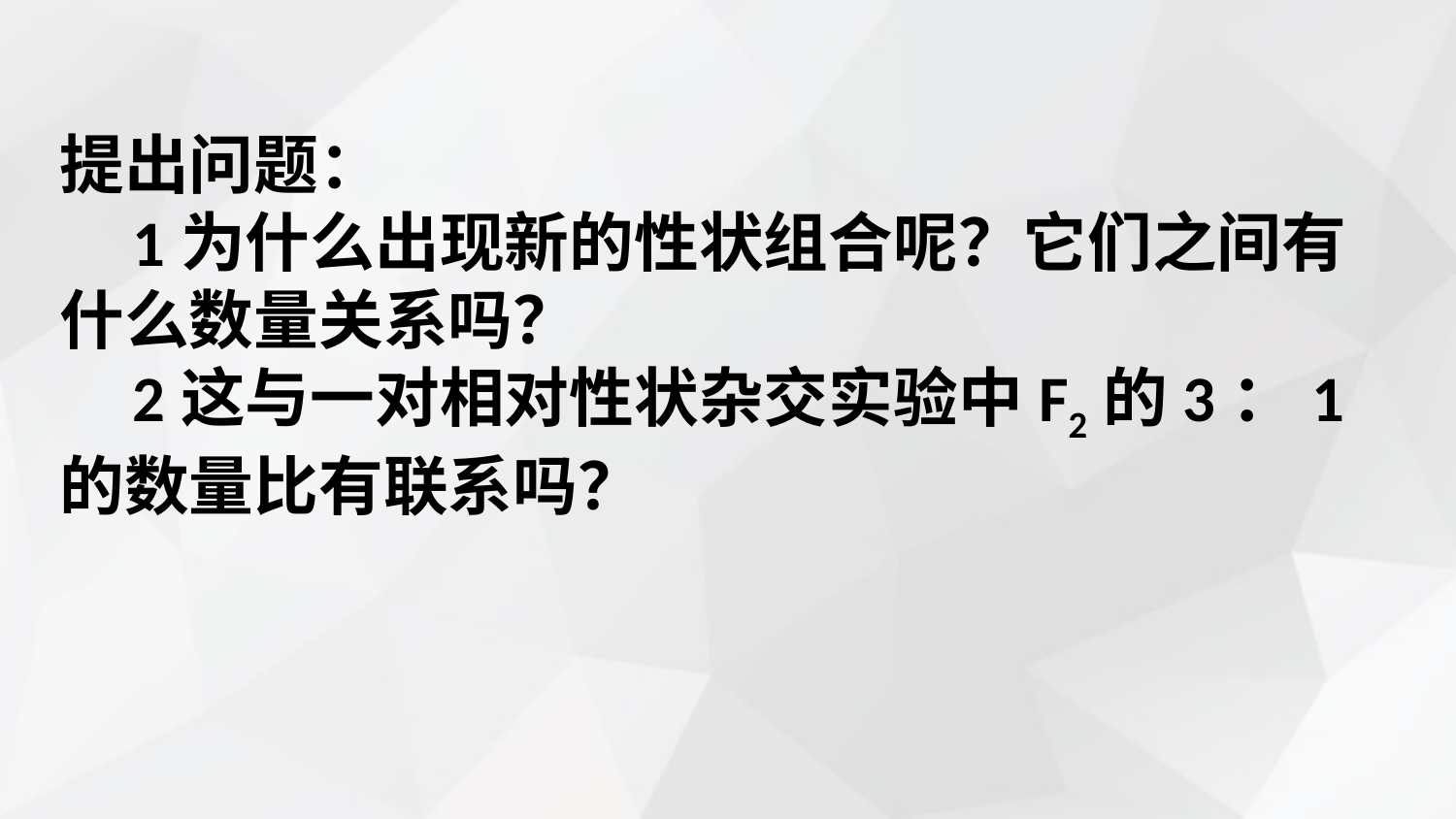

提出问题：
     1为什么出现新的性状组合呢？它们之间有什么数量关系吗？
     2这与一对相对性状杂交实验中F2的3：1的数量比有联系吗？